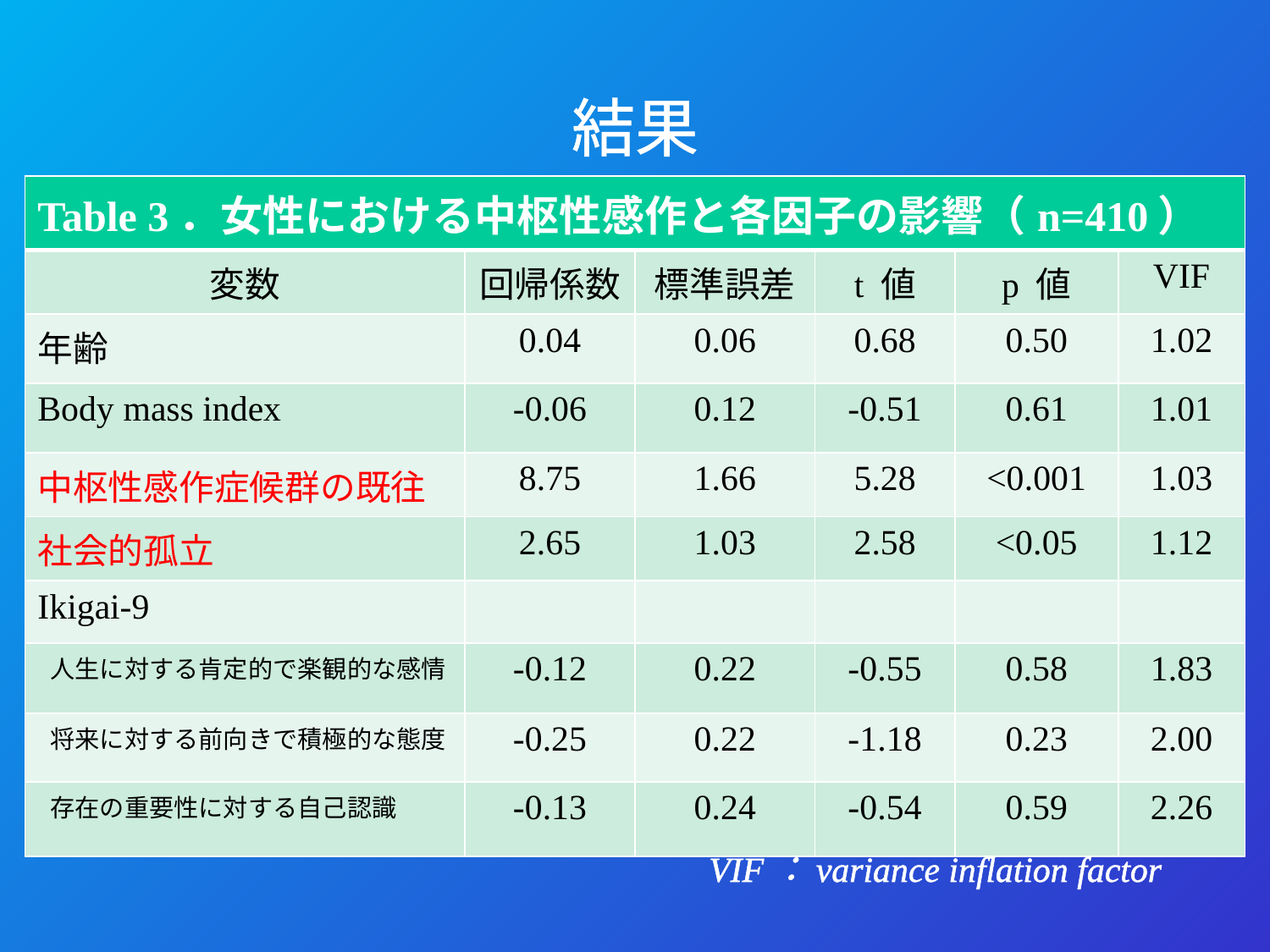

# 結果

 VIF：variance inflation factor

| Table 3．女性における中枢性感作と各因子の影響（n=410） |  |  |  |  |  |
| --- | --- | --- | --- | --- | --- |
| 変数 | 回帰係数 | 標準誤差 | t 値 | p 値 | VIF |
| 年齢 | 0.04 | 0.06 | 0.68 | 0.50 | 1.02 |
| Body mass index | -0.06 | 0.12 | -0.51 | 0.61 | 1.01 |
| 中枢性感作症候群の既往 | 8.75 | 1.66 | 5.28 | <0.001 | 1.03 |
| 社会的孤立 | 2.65 | 1.03 | 2.58 | <0.05 | 1.12 |
| Ikigai-9 |  |  |  |  |  |
| 人生に対する肯定的で楽観的な感情 | -0.12 | 0.22 | -0.55 | 0.58 | 1.83 |
| 将来に対する前向きで積極的な態度 | -0.25 | 0.22 | -1.18 | 0.23 | 2.00 |
| 存在の重要性に対する自己認識 | -0.13 | 0.24 | -0.54 | 0.59 | 2.26 |